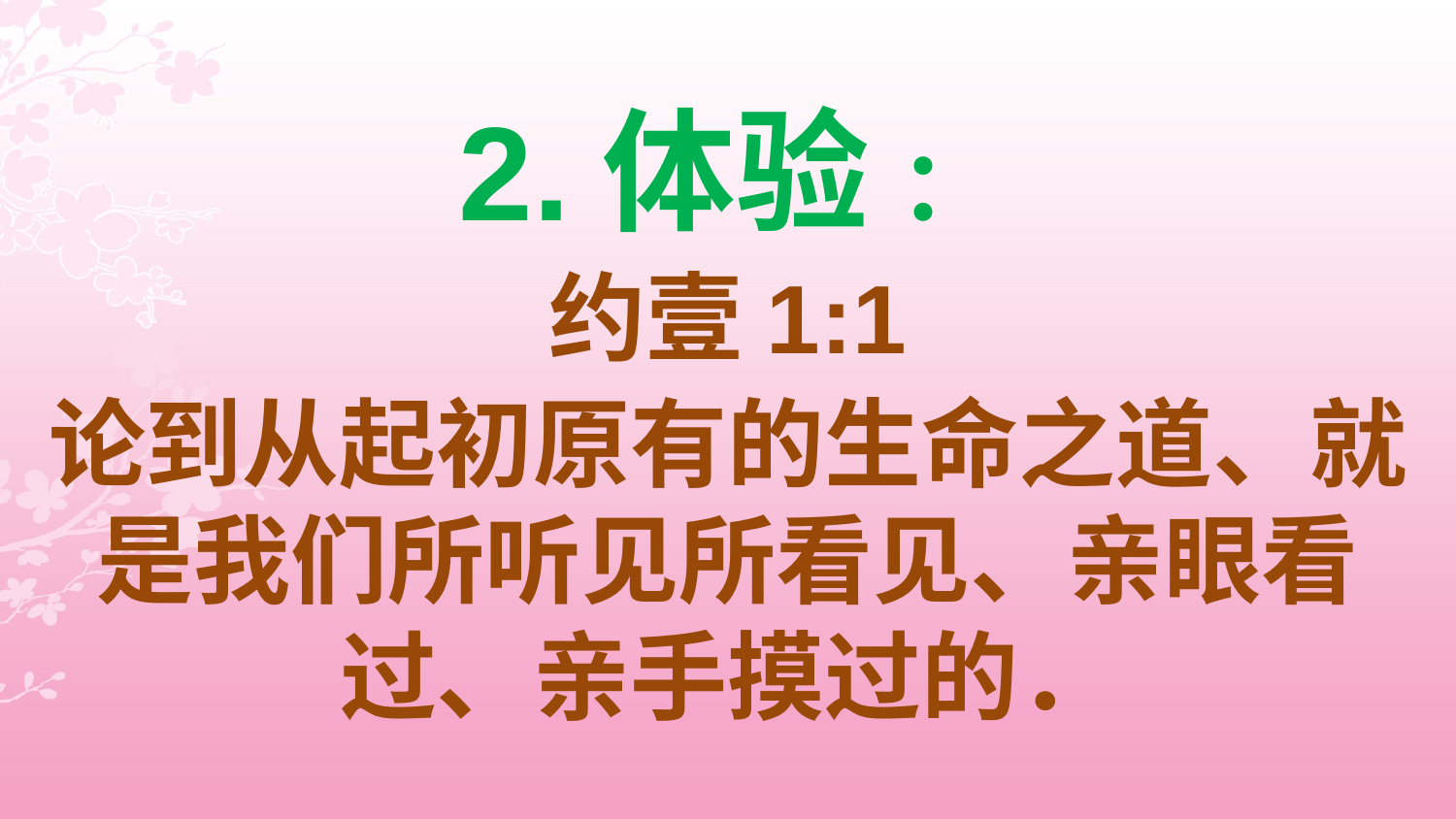

2.体验 ：
约壹1:1
论到从起初原有的生命之道、就是我们所听见所看见、亲眼看过、亲手摸过的．